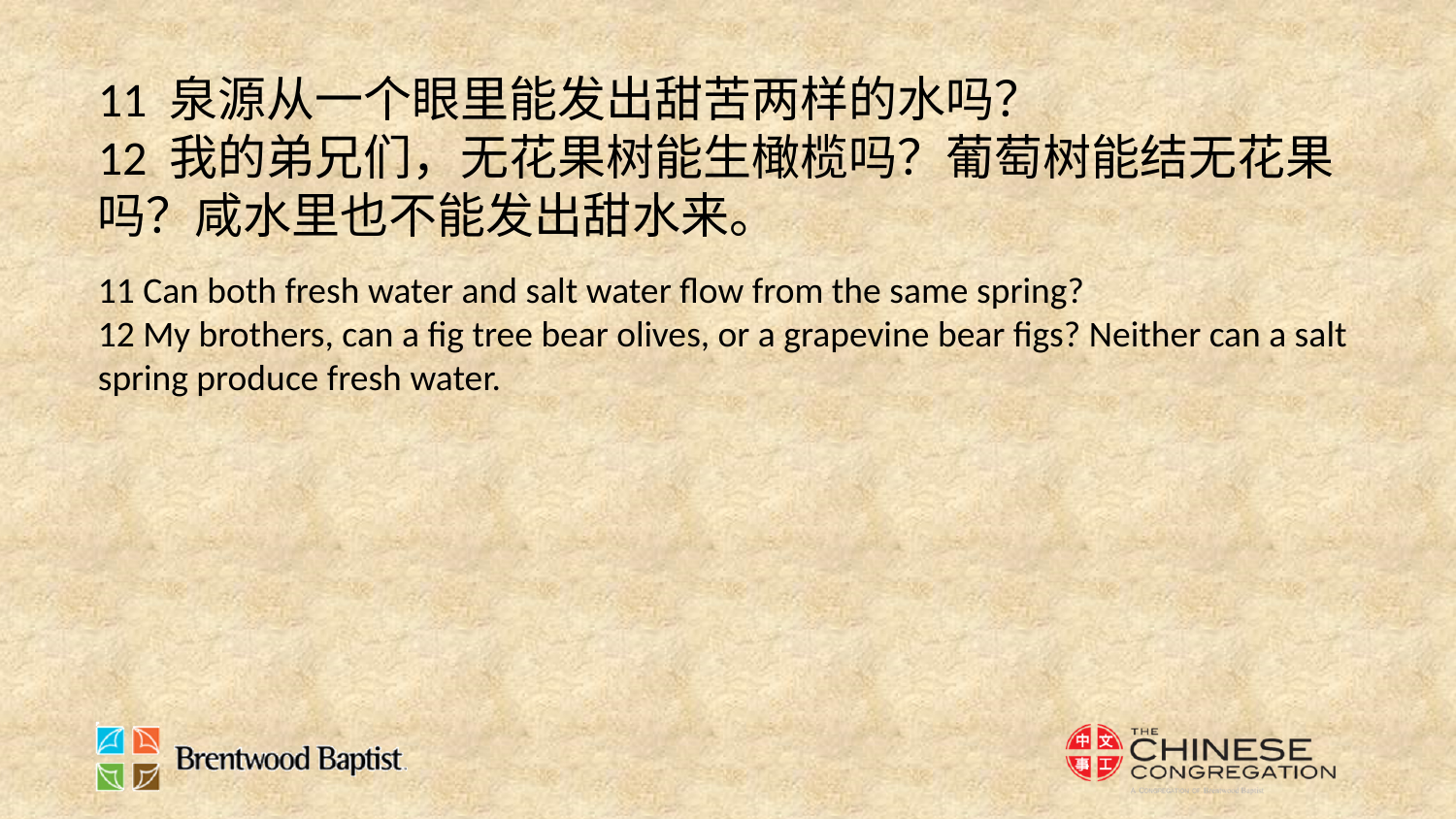

11 泉源从一个眼里能发出甜苦两样的水吗？
12 我的弟兄们，无花果树能生橄榄吗？葡萄树能结无花果吗？咸水里也不能发出甜水来。

11 Can both fresh water and salt water flow from the same spring?
12 My brothers, can a fig tree bear olives, or a grapevine bear figs? Neither can a salt spring produce fresh water.